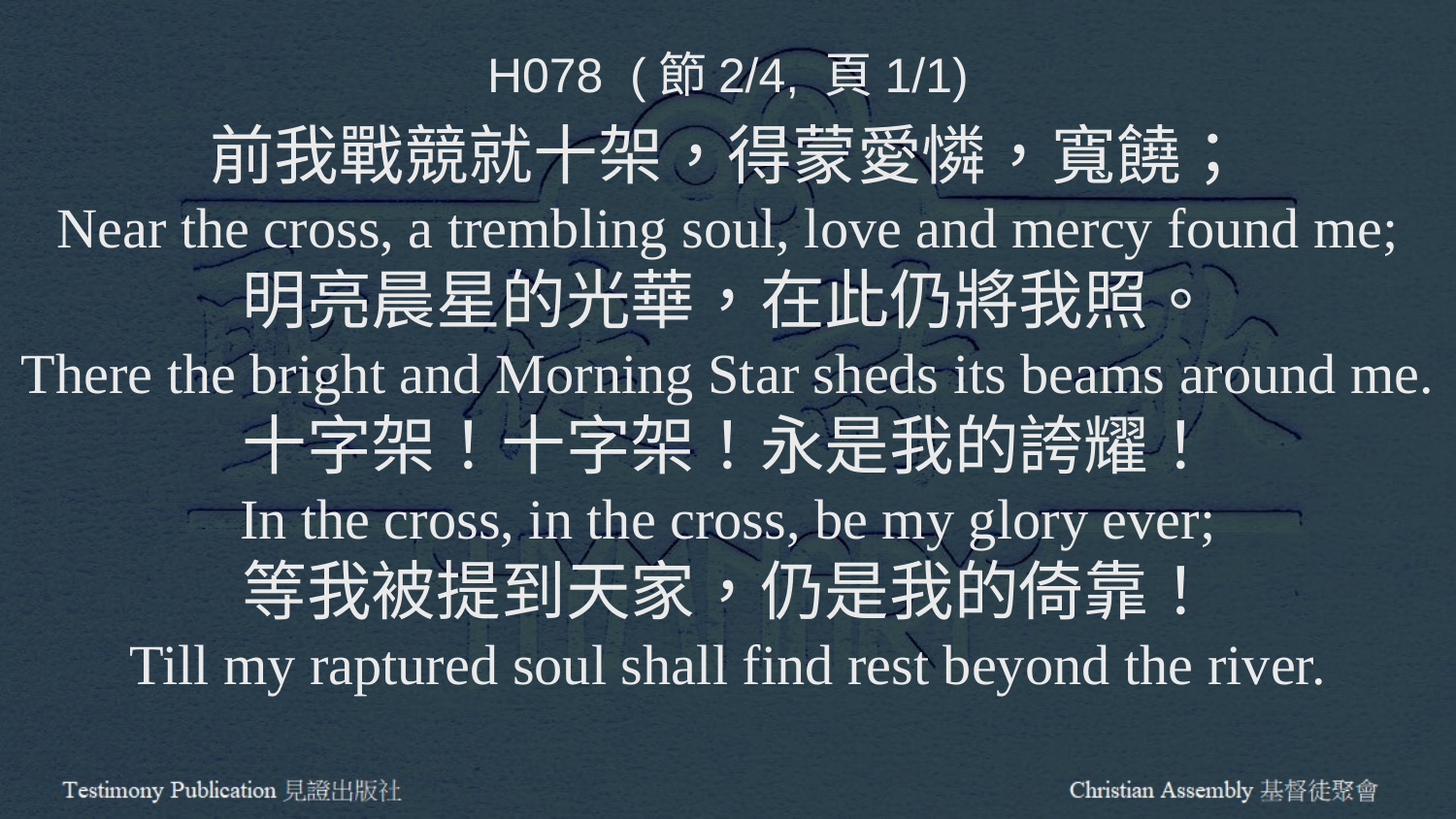

H078  (節2/4, 頁1/1)
前我戰競就十架，得蒙愛憐，寬饒；
Near the cross, a trembling soul, love and mercy found me;
明亮晨星的光華，在此仍將我照。
There the bright and Morning Star sheds its beams around me.
十字架！十字架！永是我的誇耀！
In the cross, in the cross, be my glory ever;
等我被提到天家，仍是我的倚靠！
Till my raptured soul shall find rest beyond the river.